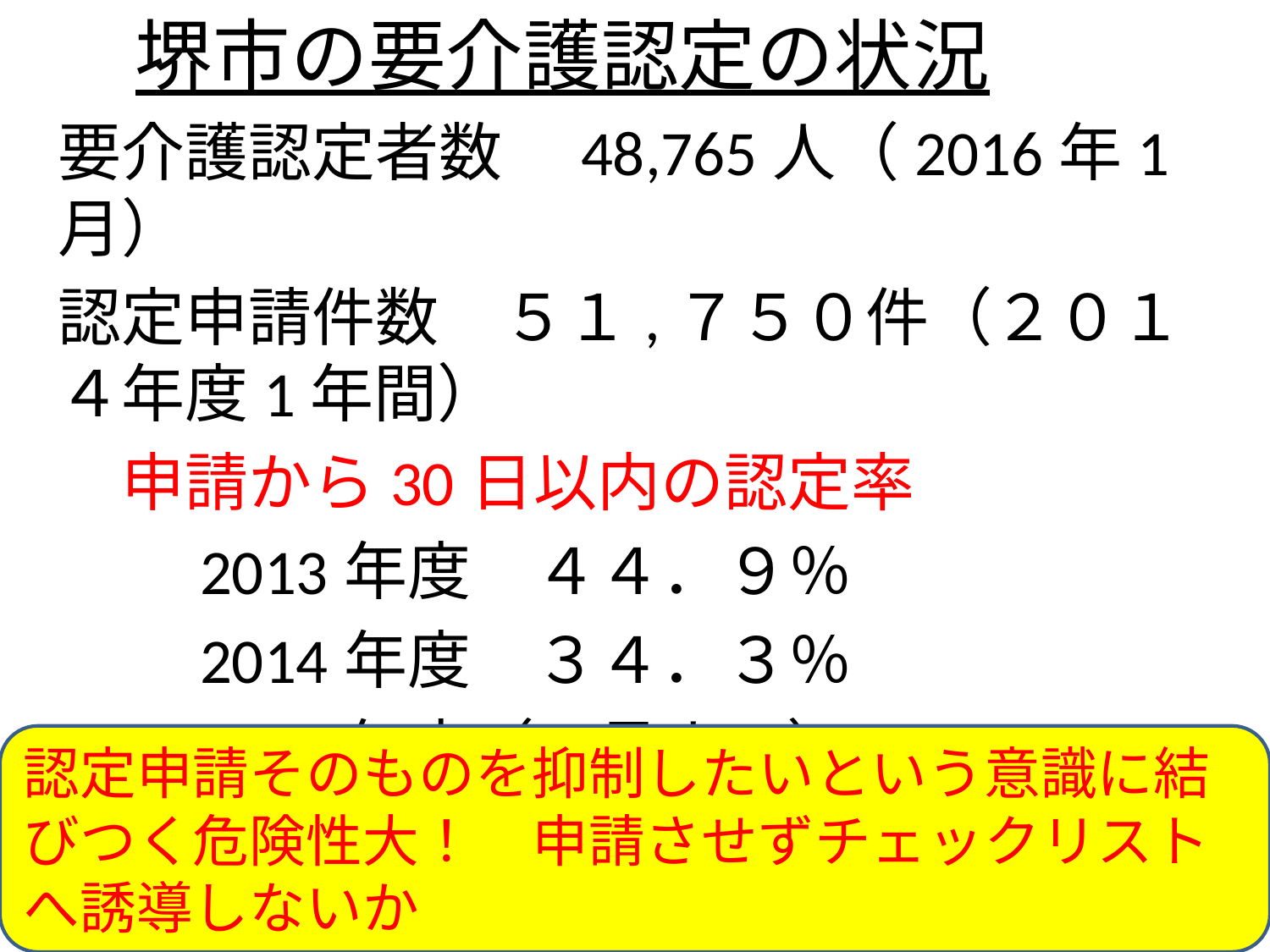

# 堺市の要介護認定の状況
要介護認定者数　48,765人（2016年1月）
認定申請件数　５１,７５０件（２０１４年度1年間）
　申請から30日以内の認定率
　　2013年度　４４．９％
　　2014年度　３４．３％
　　2015年度（1月まで）　２６．８％
認定申請そのものを抑制したいという意識に結びつく危険性大！　申請させずチェックリストへ誘導しないか